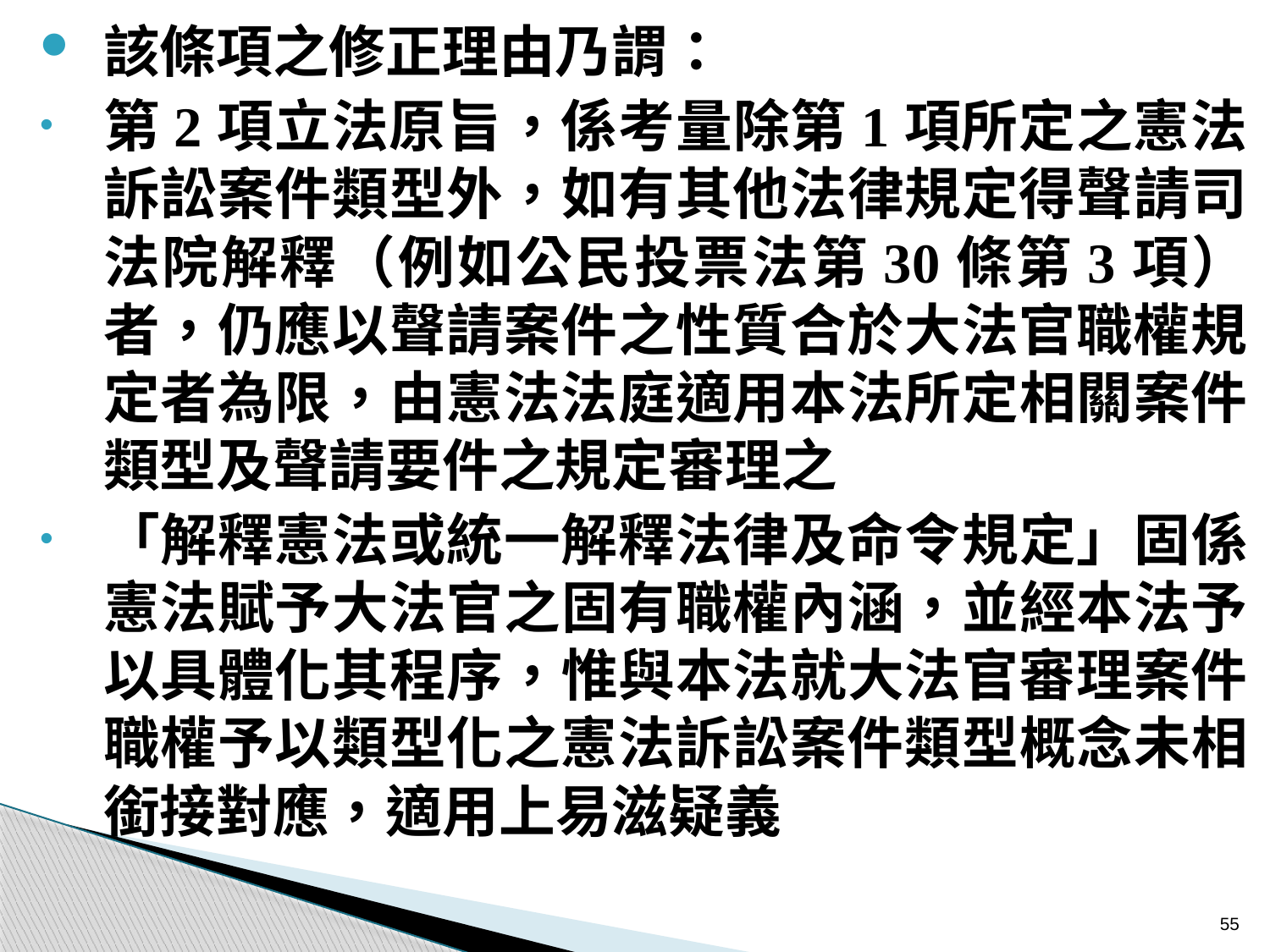

該條項之修正理由乃謂：
第2項立法原旨，係考量除第1項所定之憲法訴訟案件類型外，如有其他法律規定得聲請司法院解釋（例如公民投票法第30條第3項）者，仍應以聲請案件之性質合於大法官職權規定者為限，由憲法法庭適用本法所定相關案件類型及聲請要件之規定審理之
「解釋憲法或統一解釋法律及命令規定」固係憲法賦予大法官之固有職權內涵，並經本法予以具體化其程序，惟與本法就大法官審理案件職權予以類型化之憲法訴訟案件類型概念未相銜接對應，適用上易滋疑義
55